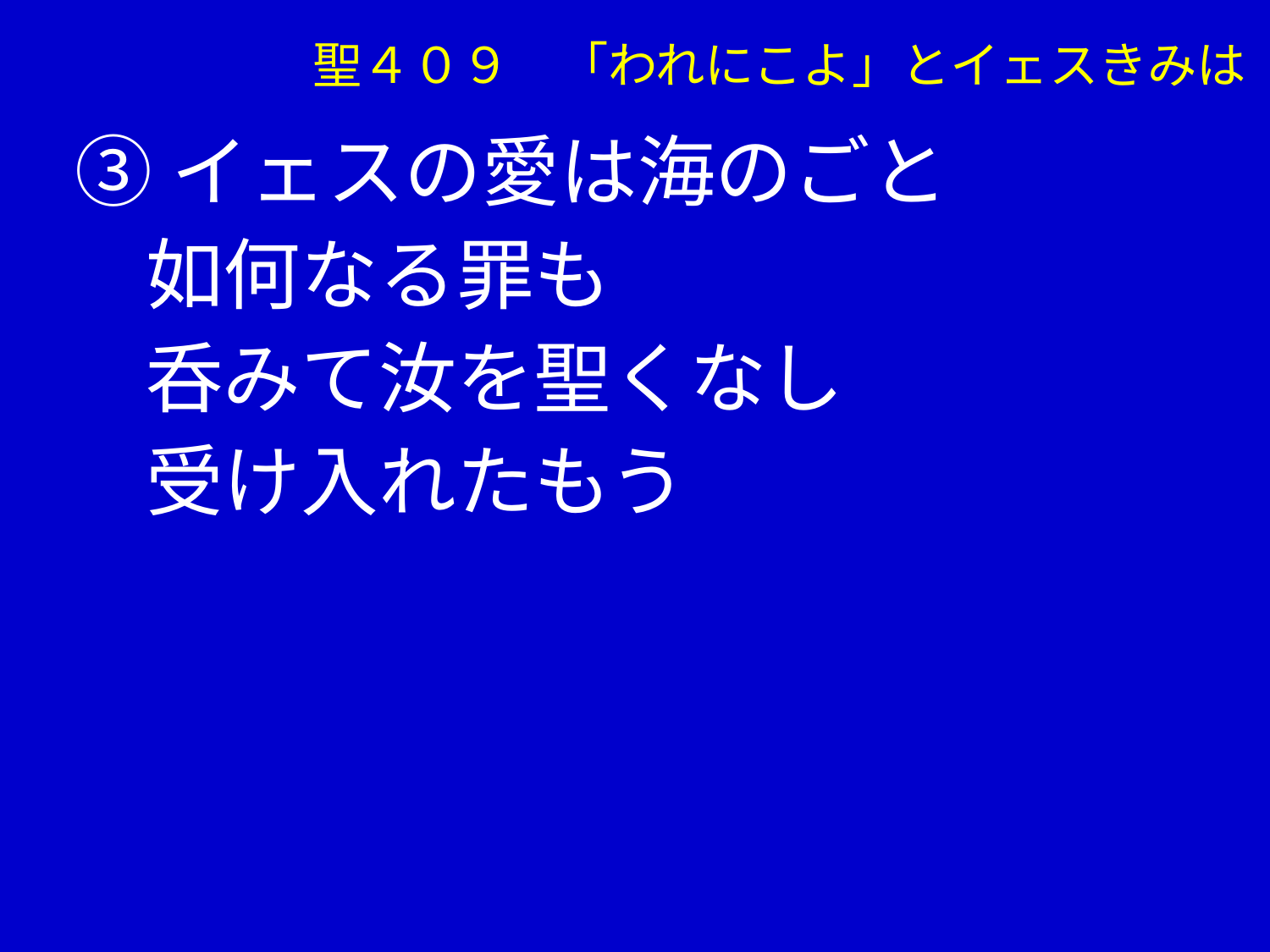

聖４０９　「われにこよ」とイェスきみは
③イェスの愛は海のごと
   如何なる罪も
   呑みて汝を聖くなし
   受け入れたもう